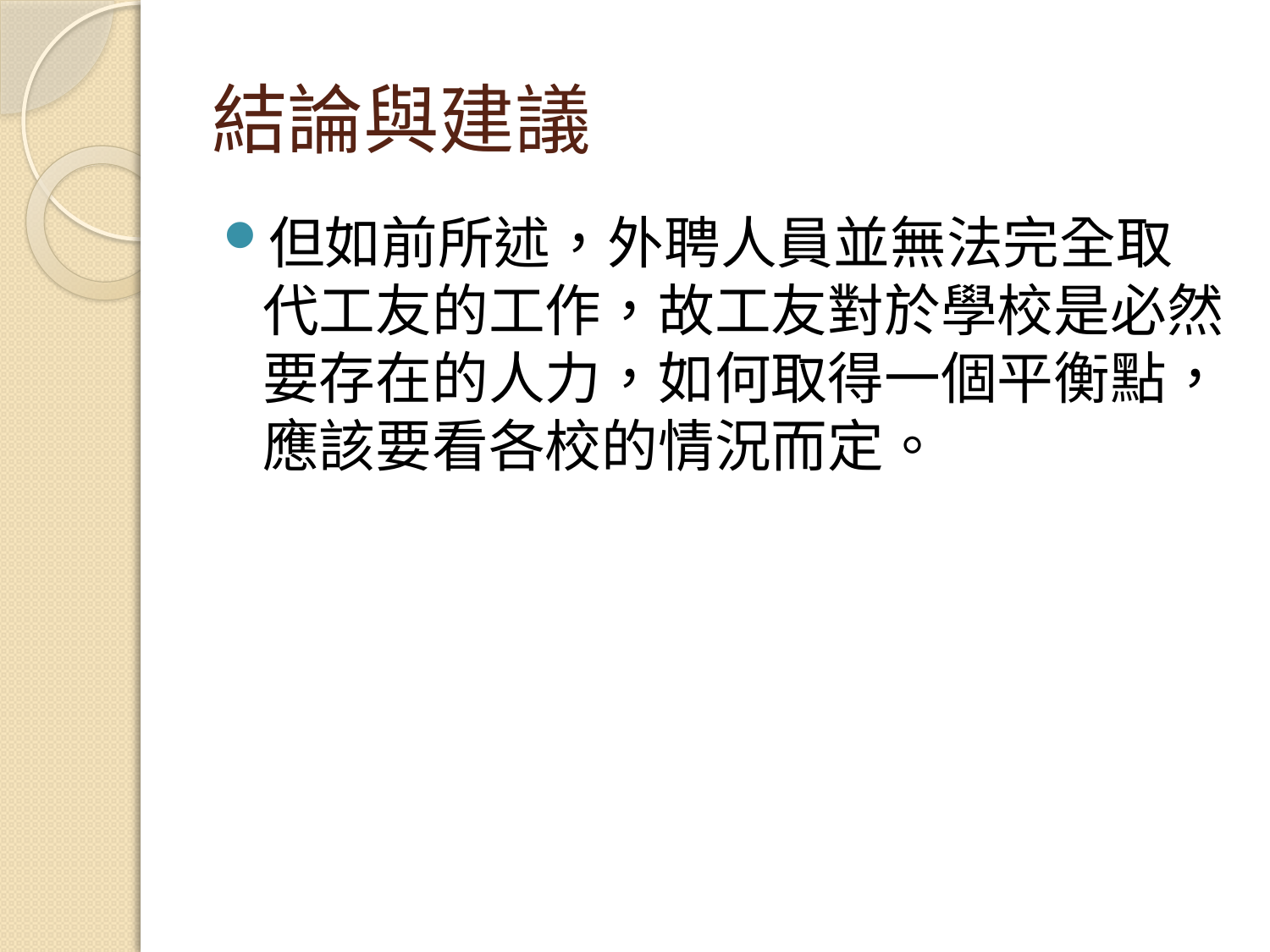

# 結論與建議
但如前所述，外聘人員並無法完全取代工友的工作，故工友對於學校是必然要存在的人力，如何取得一個平衡點，應該要看各校的情況而定。